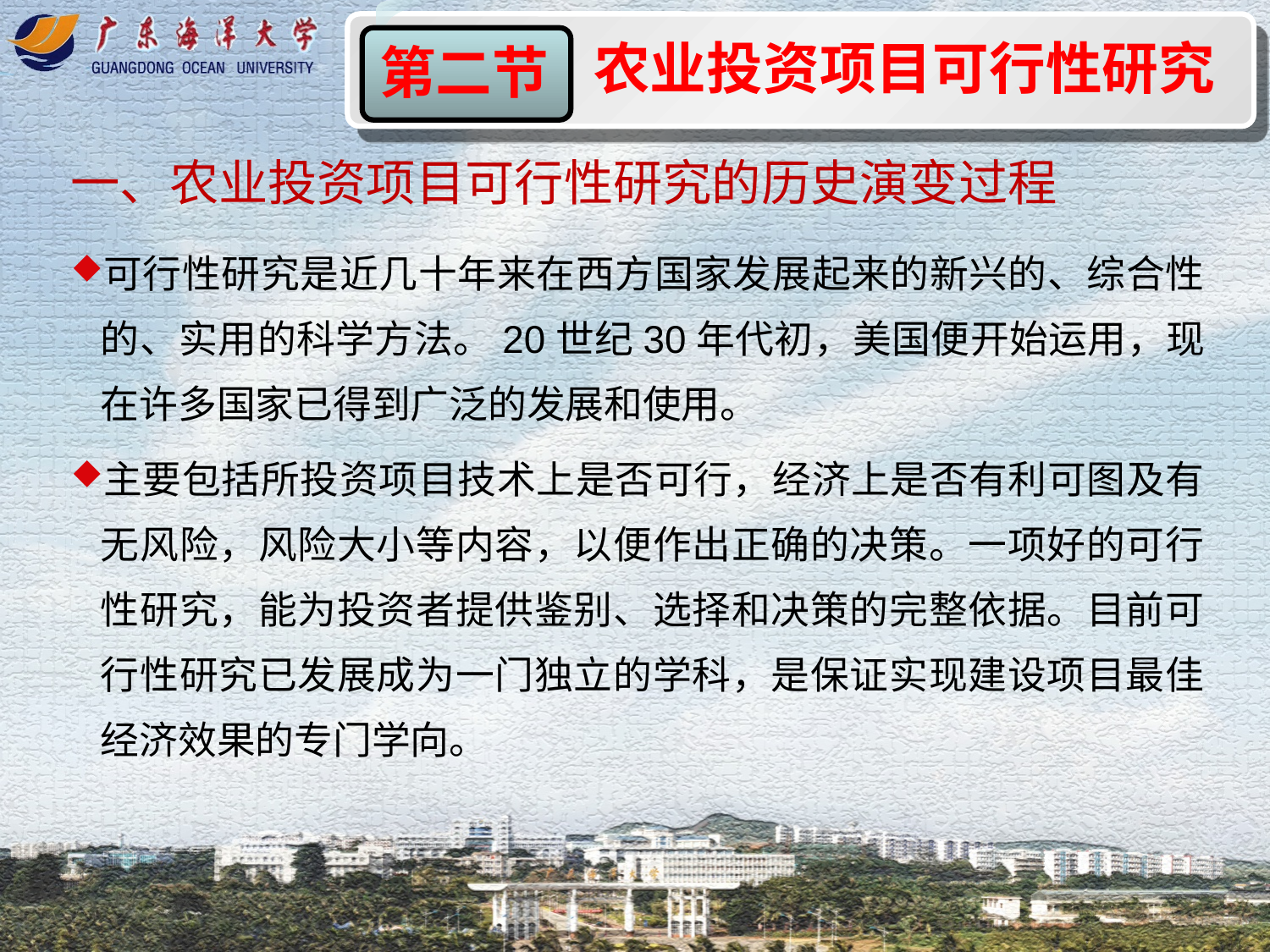

农业投资项目可行性研究

第二节
一、农业投资项目可行性研究的历史演变过程
可行性研究是近几十年来在西方国家发展起来的新兴的、综合性的、实用的科学方法。20世纪30年代初，美国便开始运用，现在许多国家已得到广泛的发展和使用。
主要包括所投资项目技术上是否可行，经济上是否有利可图及有无风险，风险大小等内容，以便作出正确的决策。一项好的可行性研究，能为投资者提供鉴别、选择和决策的完整依据。目前可行性研究已发展成为一门独立的学科，是保证实现建设项目最佳经济效果的专门学向。